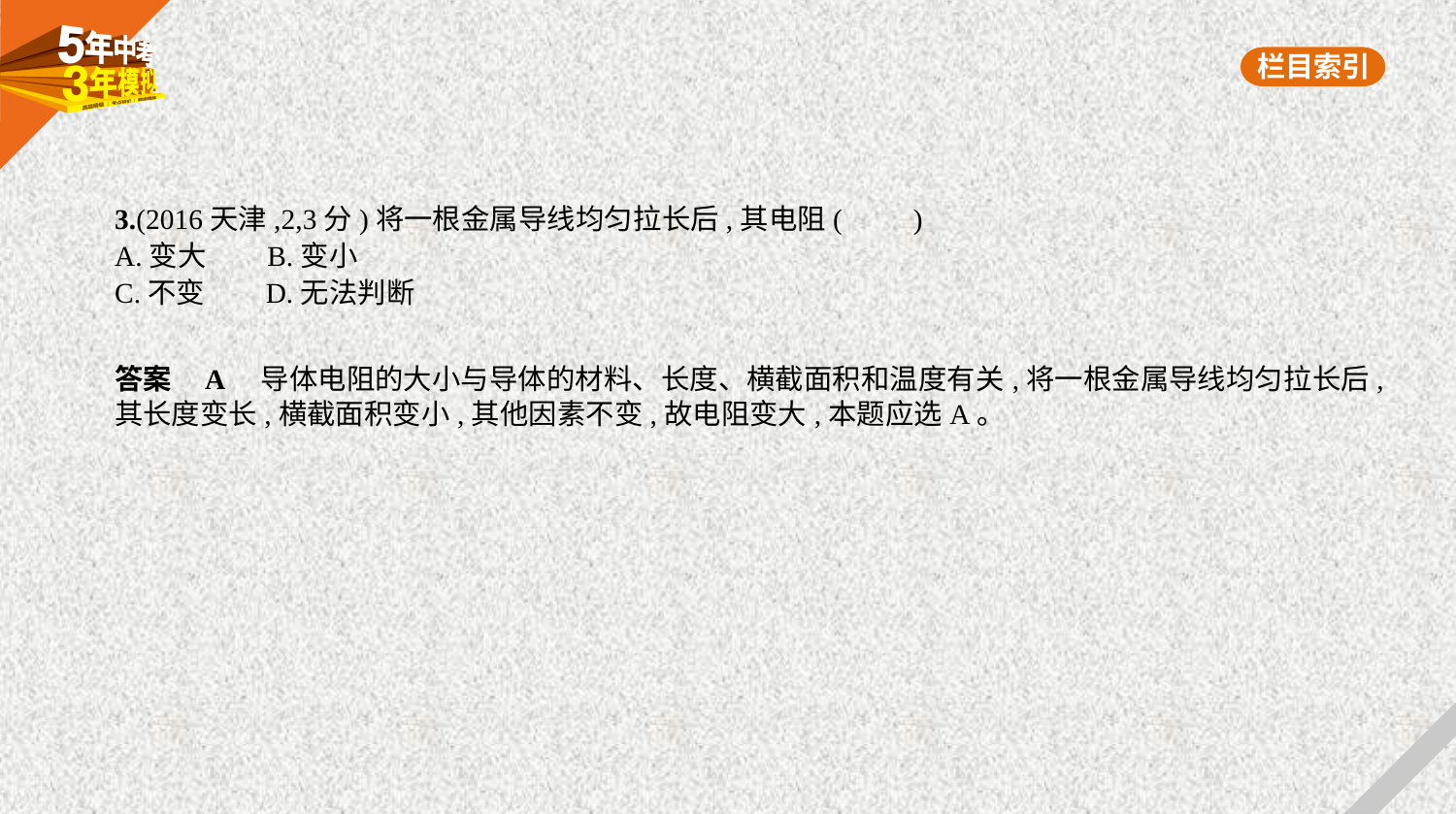

3.(2016天津,2,3分)将一根金属导线均匀拉长后,其电阻(　　)
A.变大　    B.变小
C.不变　    D.无法判断
答案    A　导体电阻的大小与导体的材料、长度、横截面积和温度有关,将一根金属导线均匀拉长后,
其长度变长,横截面积变小,其他因素不变,故电阻变大,本题应选A。